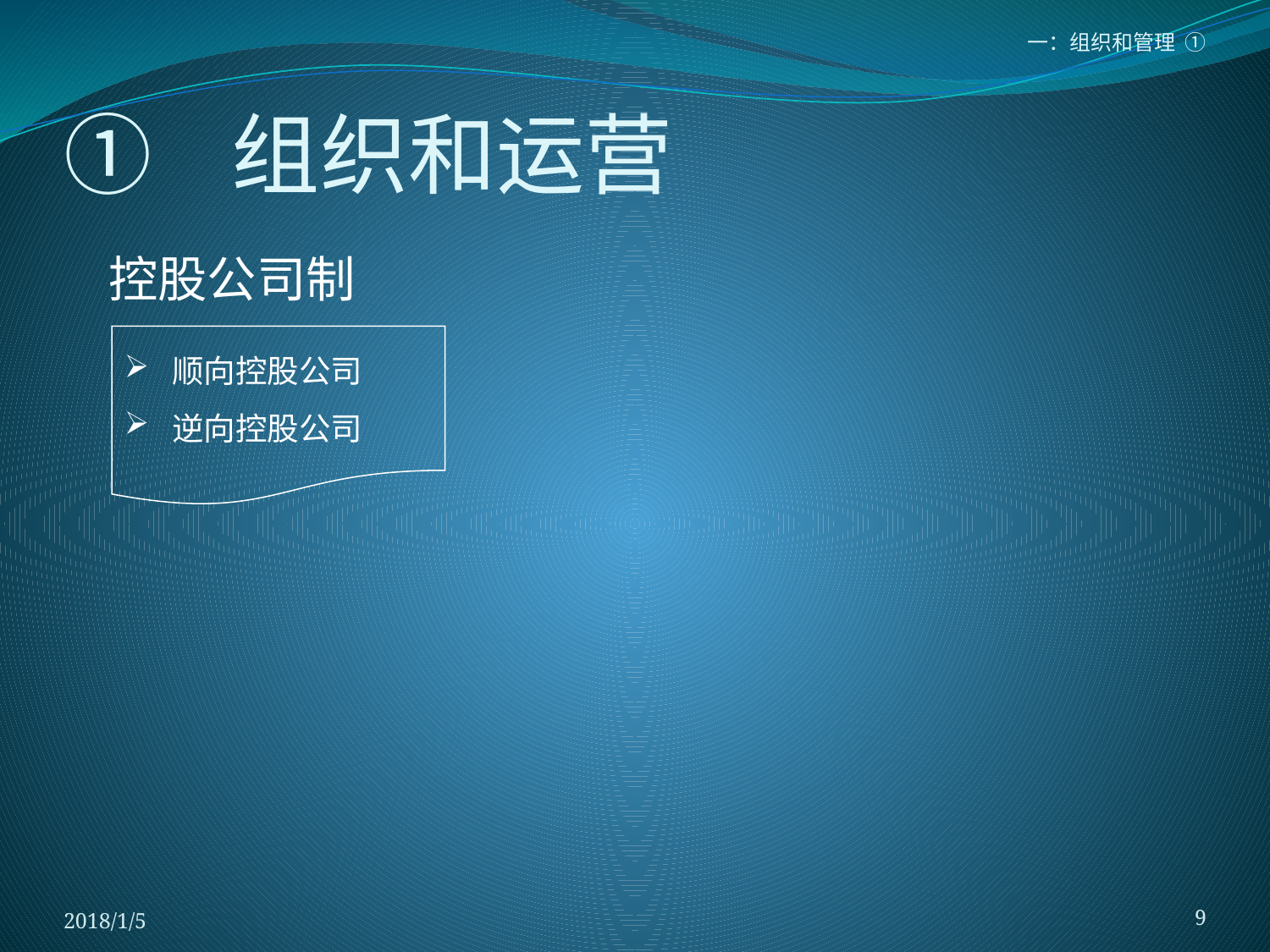

一：组织和管理  ①
# ①   组织和运营
控股公司制
顺向控股公司
逆向控股公司
2018/1/5
9